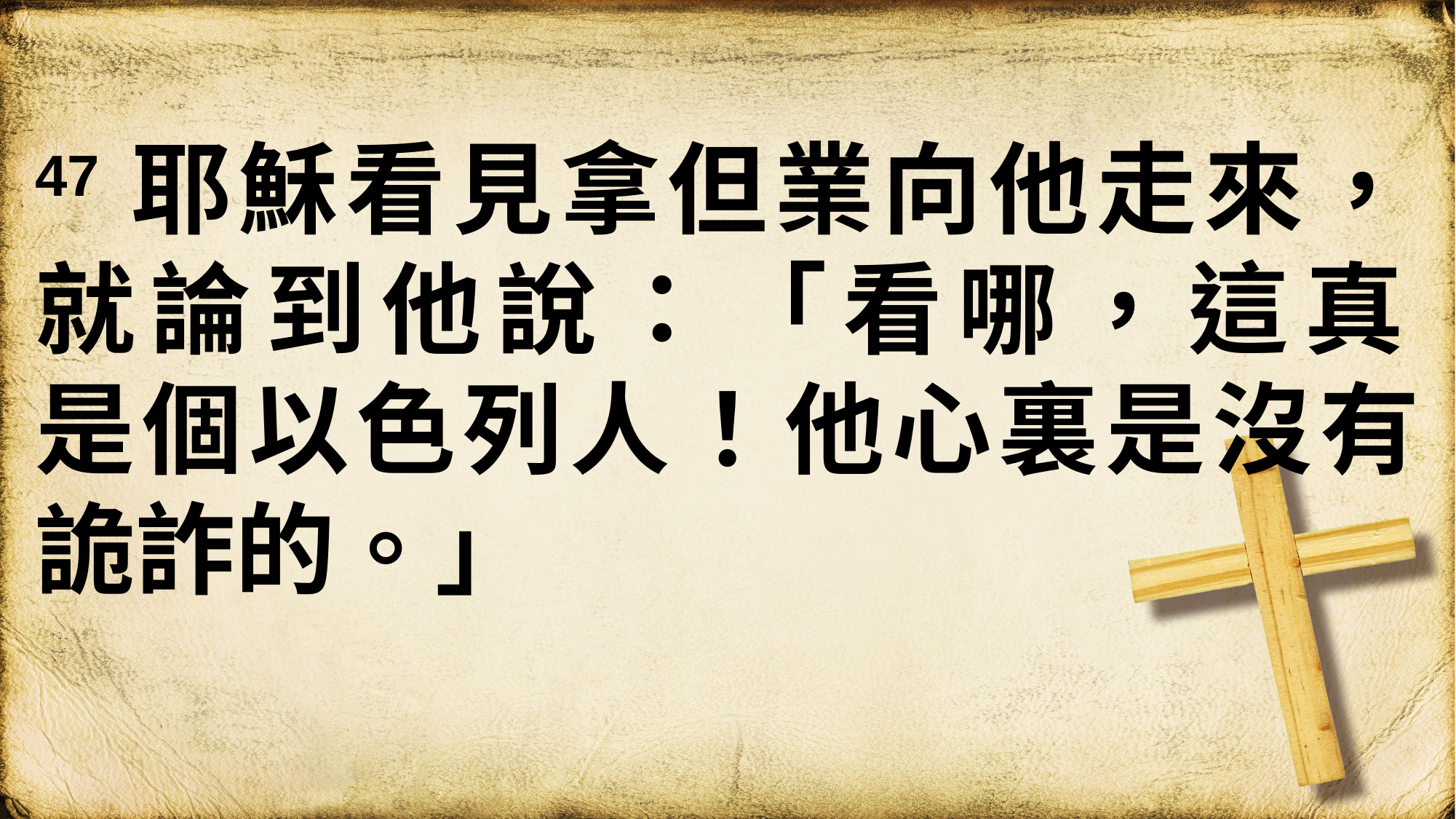

47耶穌看見拿但業向他走來，
就論到他說：「看哪，這真
是個以色列人！他心裏是沒有詭詐的。」